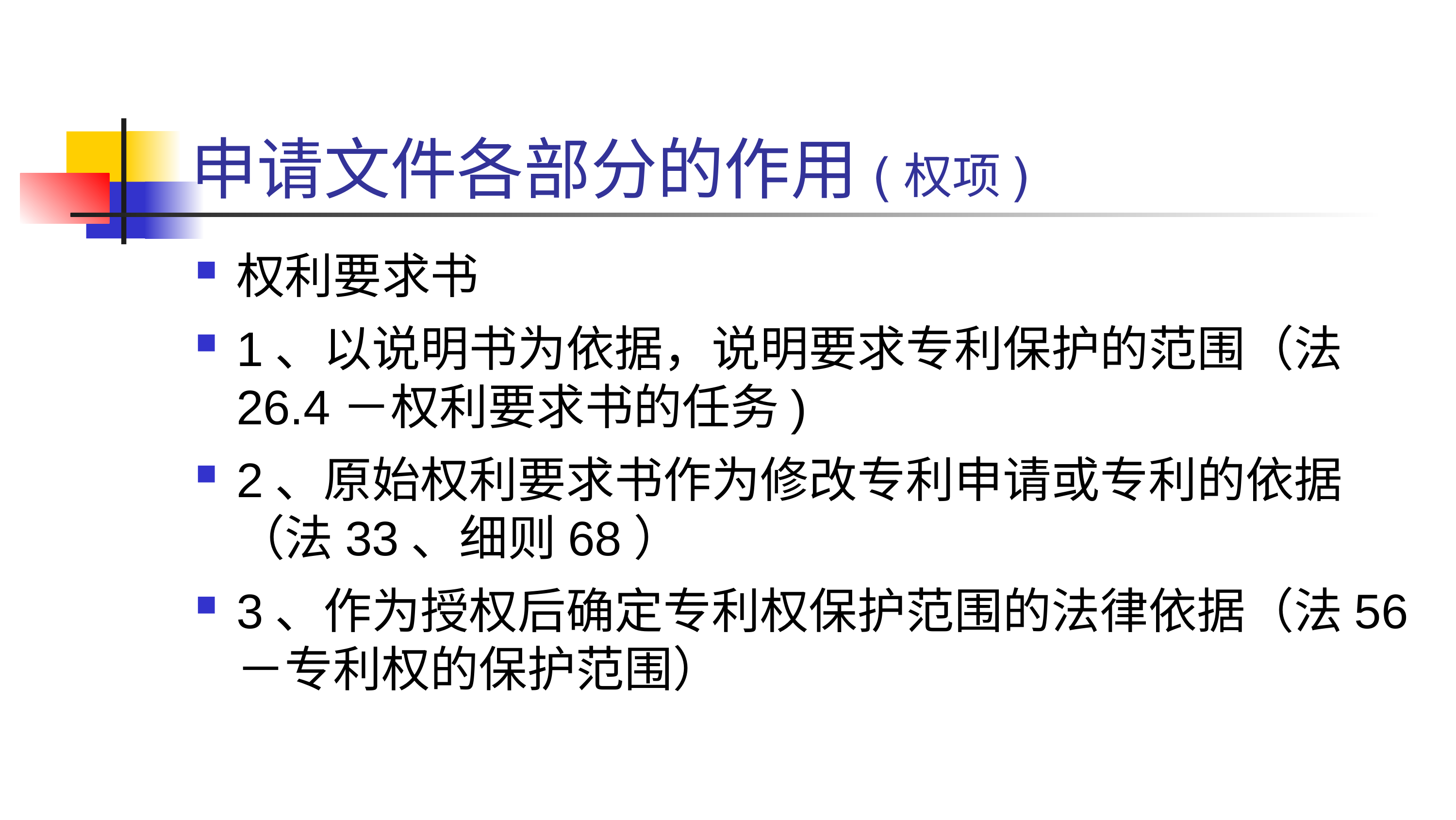

# 申请文件各部分的作用(权项)
权利要求书
1、以说明书为依据，说明要求专利保护的范围（法26.4－权利要求书的任务)
2、原始权利要求书作为修改专利申请或专利的依据（法33、细则68）
3、作为授权后确定专利权保护范围的法律依据（法56－专利权的保护范围）